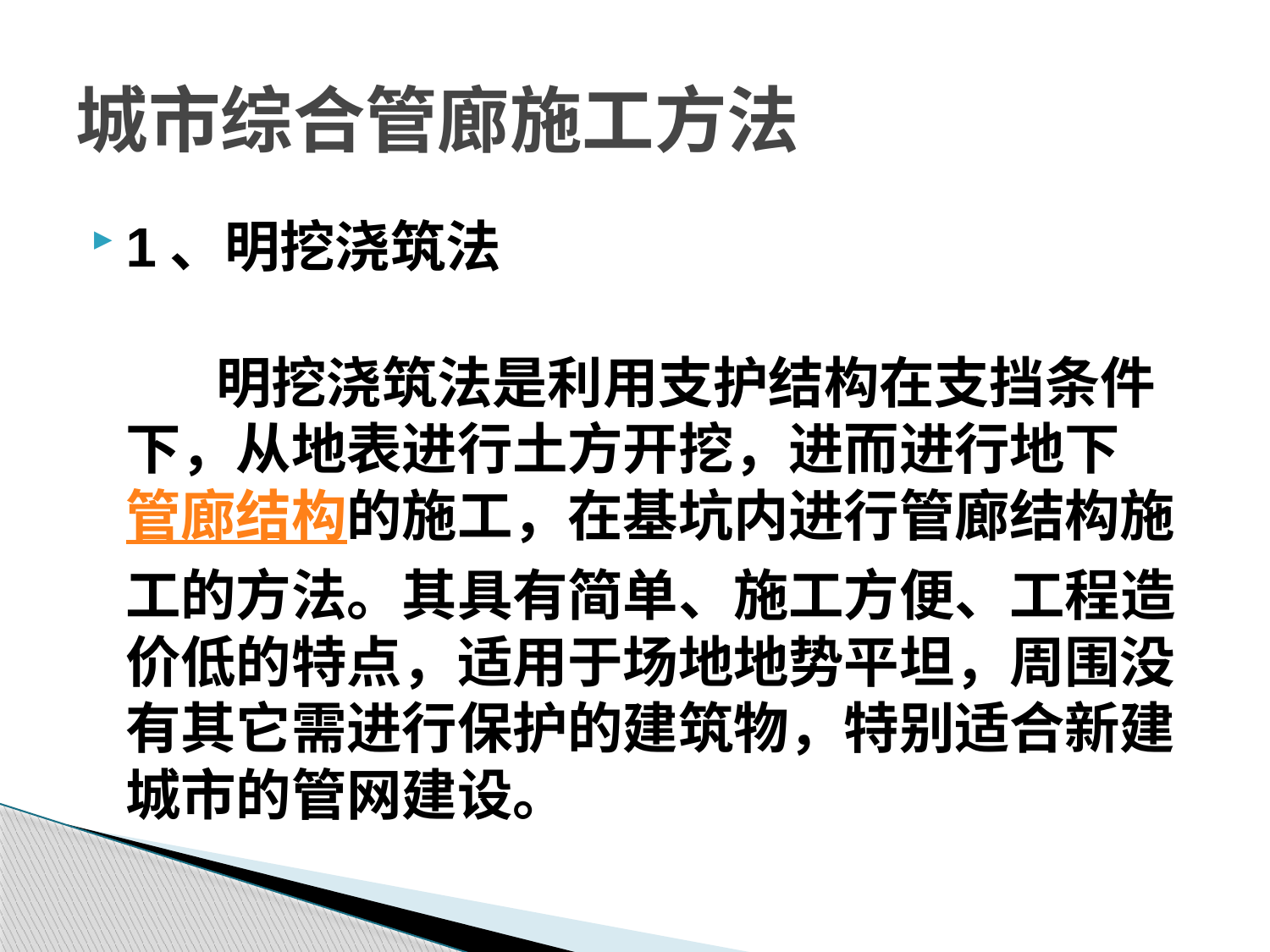

# 城市综合管廊施工方法
1、明挖浇筑法

         明挖浇筑法是利用支护结构在支挡条件下，从地表进行土方开挖，进而进行地下管廊结构的施工，在基坑内进行管廊结构施工的方法。其具有简单、施工方便、工程造价低的特点，适用于场地地势平坦，周围没有其它需进行保护的建筑物，特别适合新建城市的管网建设。